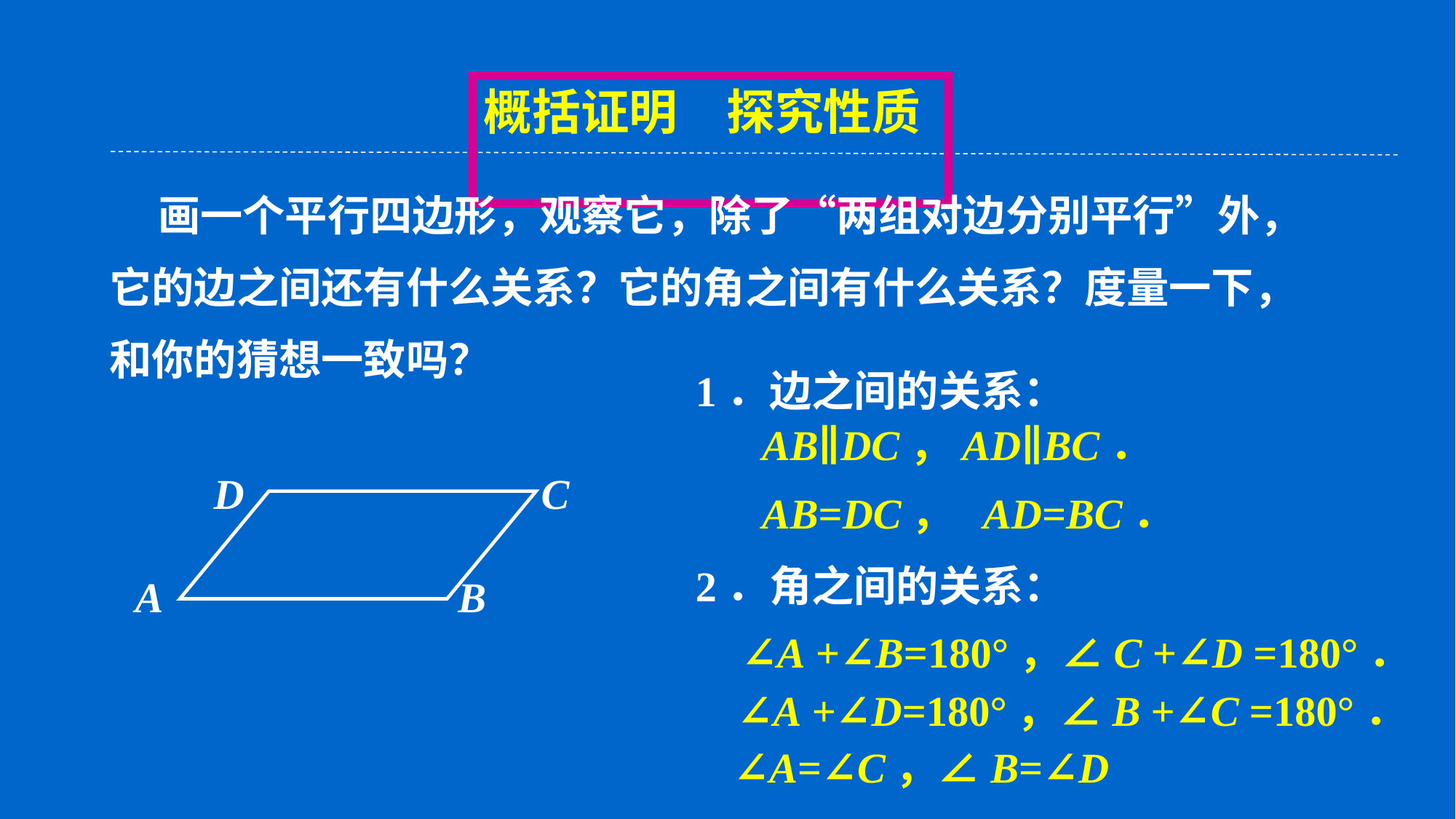

概括证明　探究性质
    画一个平行四边形，观察它，除了“两组对边分别平行”外，
它的边之间还有什么关系？它的角之间有什么关系？度量一下，
和你的猜想一致吗？
D
C

A
B

1．边之间的关系：

2．角之间的关系：

AB∥DC，AD∥BC．
AB=DC，  AD=BC．
∠A +∠B=180°，∠C +∠D =180°．
∠A +∠D=180°，∠B +∠C =180°．
∠A=∠C，∠B=∠D．